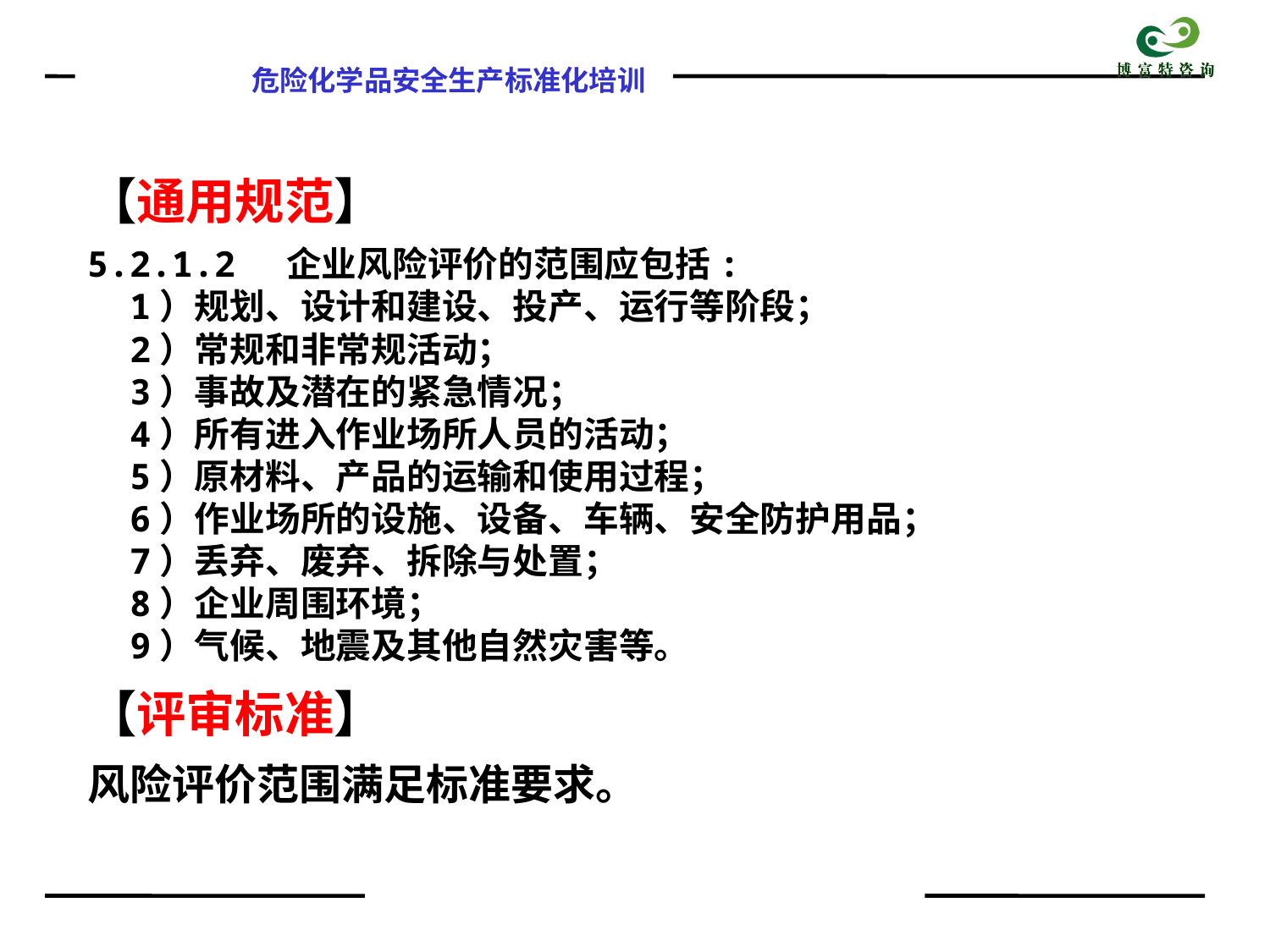

【通用规范】
5.2.1.2  企业风险评价的范围应包括:
  1）规划、设计和建设、投产、运行等阶段；
  2）常规和非常规活动；
  3）事故及潜在的紧急情况；
  4）所有进入作业场所人员的活动；
  5）原材料、产品的运输和使用过程；
  6）作业场所的设施、设备、车辆、安全防护用品；
  7）丢弃、废弃、拆除与处置；
  8）企业周围环境；
  9）气候、地震及其他自然灾害等。
【评审标准】
风险评价范围满足标准要求。